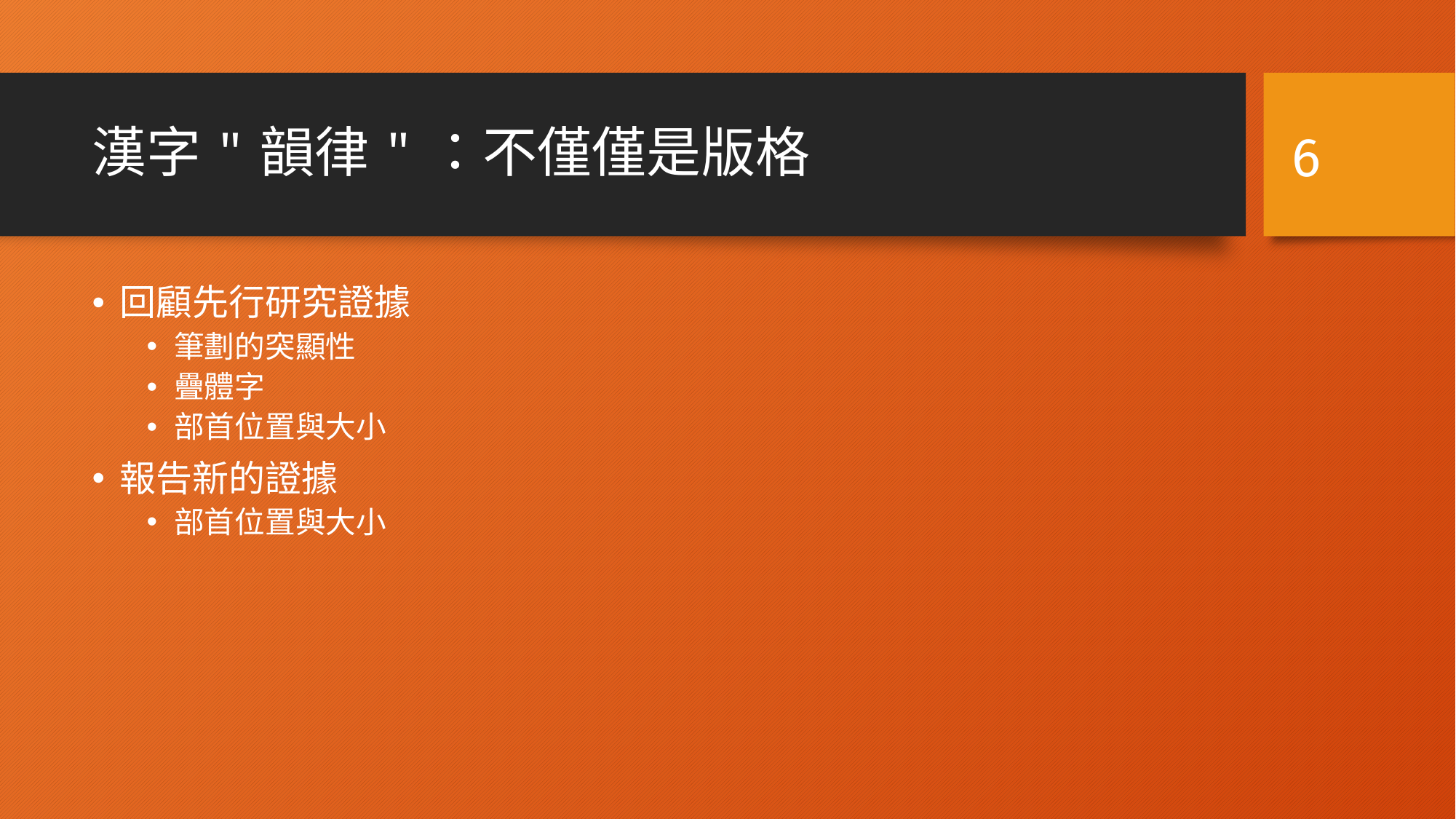

6
# 漢字"韻律"：不僅僅是版格
回顧先行研究證據
筆劃的突顯性
疊體字
部首位置與大小
報告新的證據
部首位置與大小